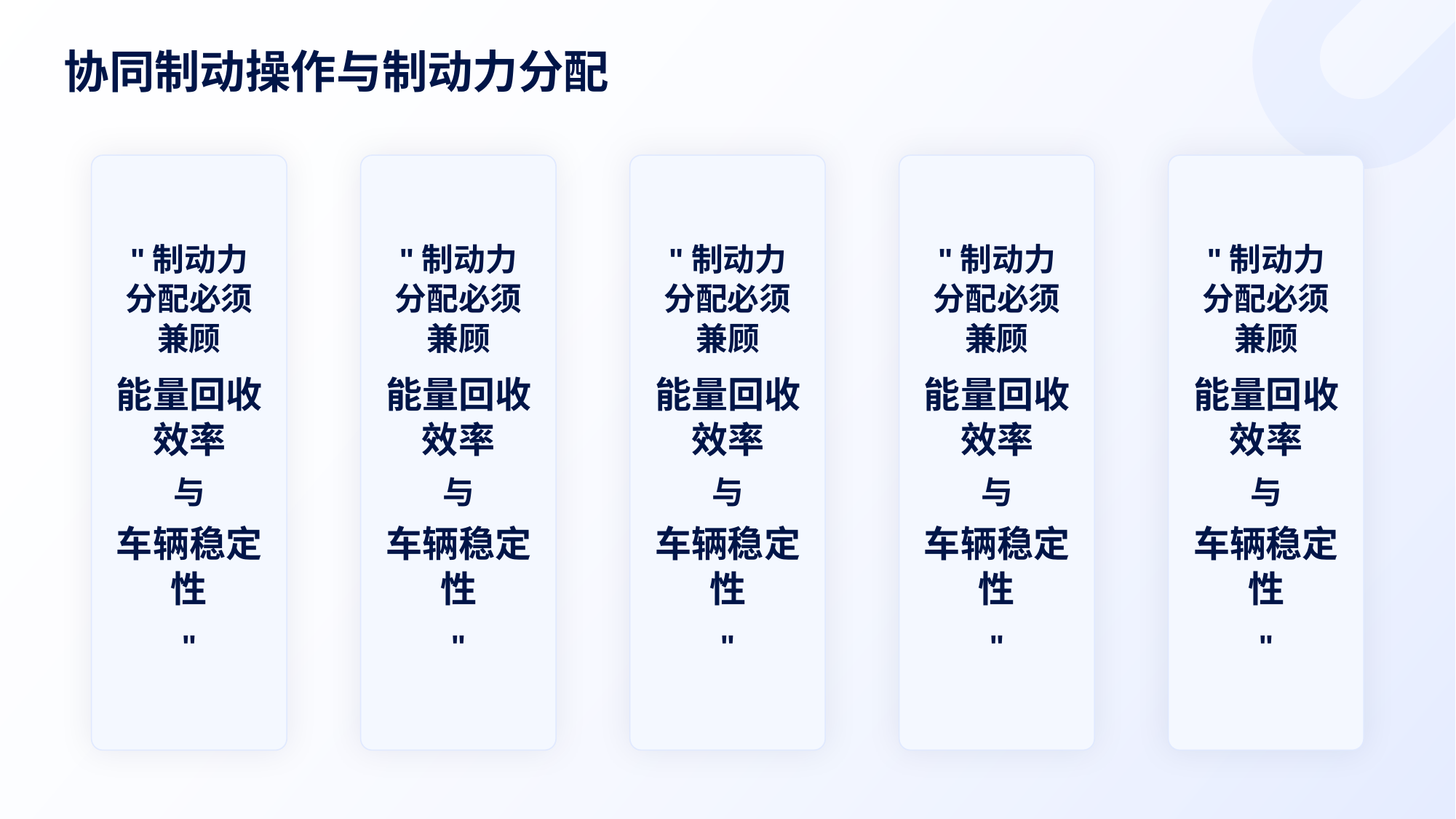

协同制动操作与制动力分配

"制动力分配必须兼顾
"制动力分配必须兼顾
"制动力分配必须兼顾
"制动力分配必须兼顾
"制动力分配必须兼顾
能量回收效率
能量回收效率
能量回收效率
能量回收效率
能量回收效率
与
与
与
与
与
车辆稳定性
车辆稳定性
车辆稳定性
车辆稳定性
车辆稳定性
"
"
"
"
"